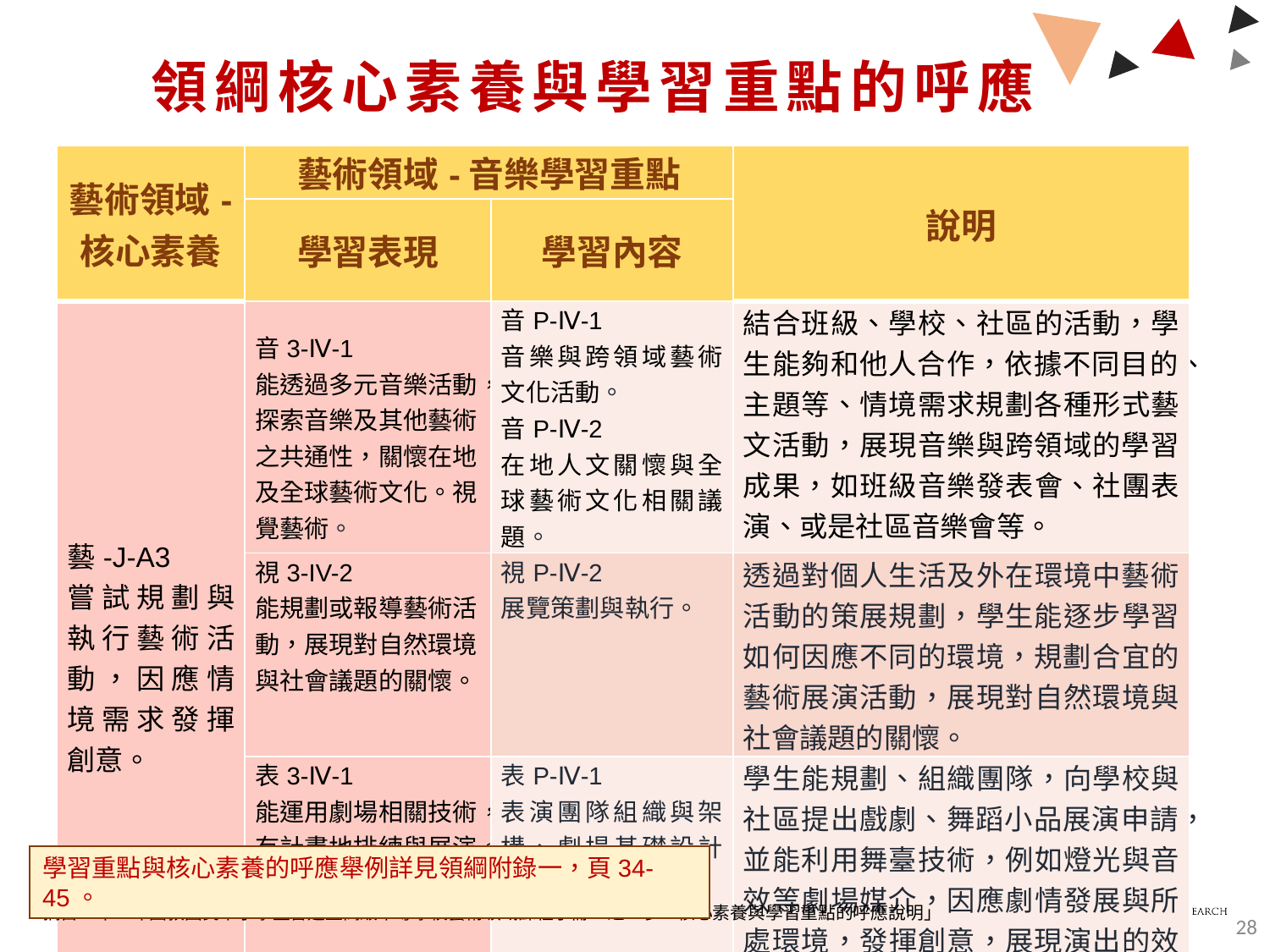

# 領綱核心素養與學習重點的呼應

| 藝術領域- 核心素養 | 藝術領域-音樂學習重點 |  | 說明 |
| --- | --- | --- | --- |
|  | 學習表現 | 學習內容 |  |
| 藝-J-A3 嘗試規劃與執行藝術活動，因應情境需求發揮創意。 | 音3-Ⅳ-1 能透過多元音樂活動，探索音樂及其他藝術之共通性，關懷在地及全球藝術文化。視覺藝術。 | 音P-Ⅳ-1 音樂與跨領域藝術文化活動。 音P-Ⅳ-2 在地人文關懷與全球藝術文化相關議題。 | 結合班級、學校、社區的活動，學生能夠和他人合作，依據不同目的、主題等、情境需求規劃各種形式藝文活動，展現音樂與跨領域的學習成果，如班級音樂發表會、社團表演、或是社區音樂會等。 |
|  | 視3-IV-2 能規劃或報導藝術活動，展現對自然環境與社會議題的關懷。 | 視P-Ⅳ-2 展覽策劃與執行。 | 透過對個人生活及外在環境中藝術活動的策展規劃，學生能逐步學習如何因應不同的環境，規劃合宜的藝術展演活動，展現對自然環境與社會議題的關懷。 |
|  | 表3-Ⅳ-1 能運用劇場相關技術，有計畫地排練與展演。 | 表P-Ⅳ-1 表演團隊組織與架構、劇場基礎設計和製作。 | 學生能規劃、組織團隊，向學校與社區提出戲劇、舞蹈小品展演申請，並能利用舞臺技術，例如燈光與音效等劇場媒介，因應劇情發展與所處環境，發揮創意，展現演出的效果。 |

學習重點與核心素養的呼應舉例詳見領綱附錄一，頁34-45。
摘自<十二年國教國民中小學暨普通型高級中等學校藝術領域課程手冊>之「參、核心素養與學習重點的呼應說明」
28